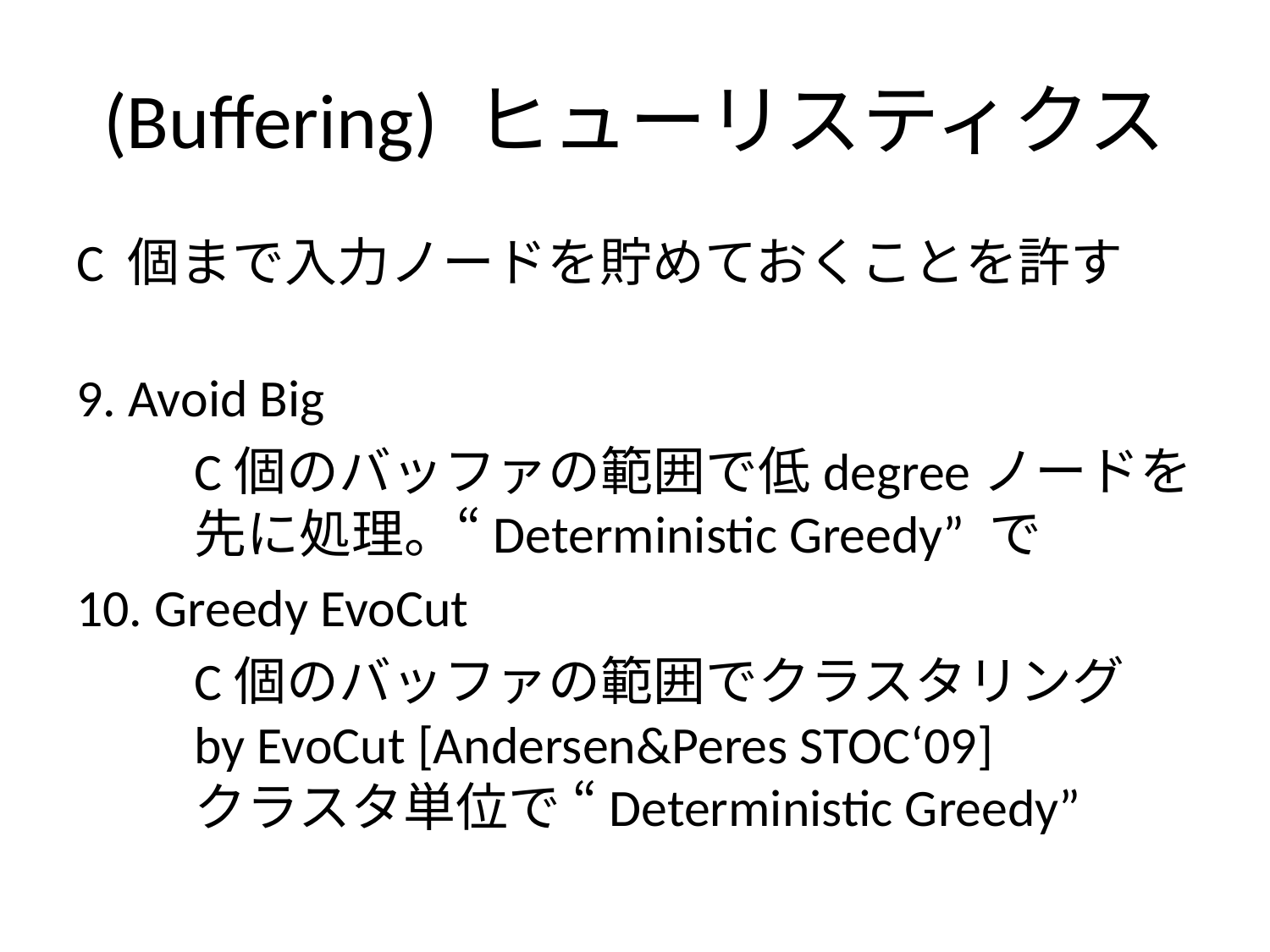

# (Buffering) ヒューリスティクス
C 個まで入力ノードを貯めておくことを許す

9. Avoid Big
	C個のバッファの範囲で低degreeノードを
	先に処理。“Deterministic Greedy” で
10. Greedy EvoCut
	C個のバッファの範囲でクラスタリング
	by EvoCut [Andersen&Peres STOC‘09]
	クラスタ単位で “Deterministic Greedy”